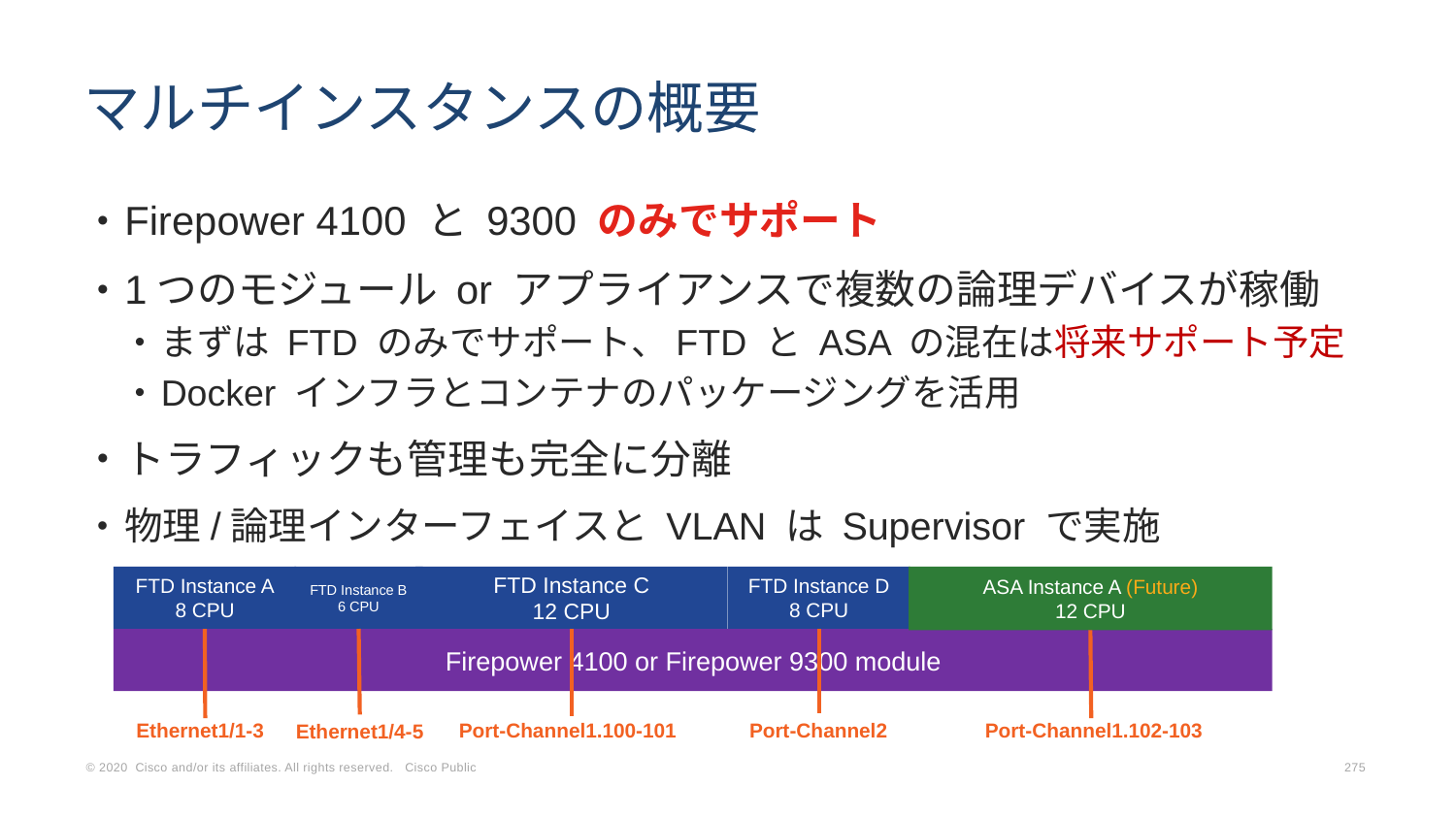

# マルチインスタンスの概要
Firepower 4100 と 9300 のみでサポート
1つのモジュール or アプライアンスで複数の論理デバイスが稼働
まずは FTD のみでサポート、FTD と ASA の混在は将来サポート予定
Docker インフラとコンテナのパッケージングを活用
トラフィックも管理も完全に分離
物理/論理インターフェイスと VLAN は Supervisor で実施

ASA Instance A (Future)
12 CPU
FTD Instance A
8 CPU
FTD Instance B
6 CPU
FTD Instance C
12 CPU
FTD Instance D
8 CPU
Firepower 4100 or Firepower 9300 module
Ethernet1/1-3
Port-Channel1.100-101
Port-Channel2
Port-Channel1.102-103
Ethernet1/4-5